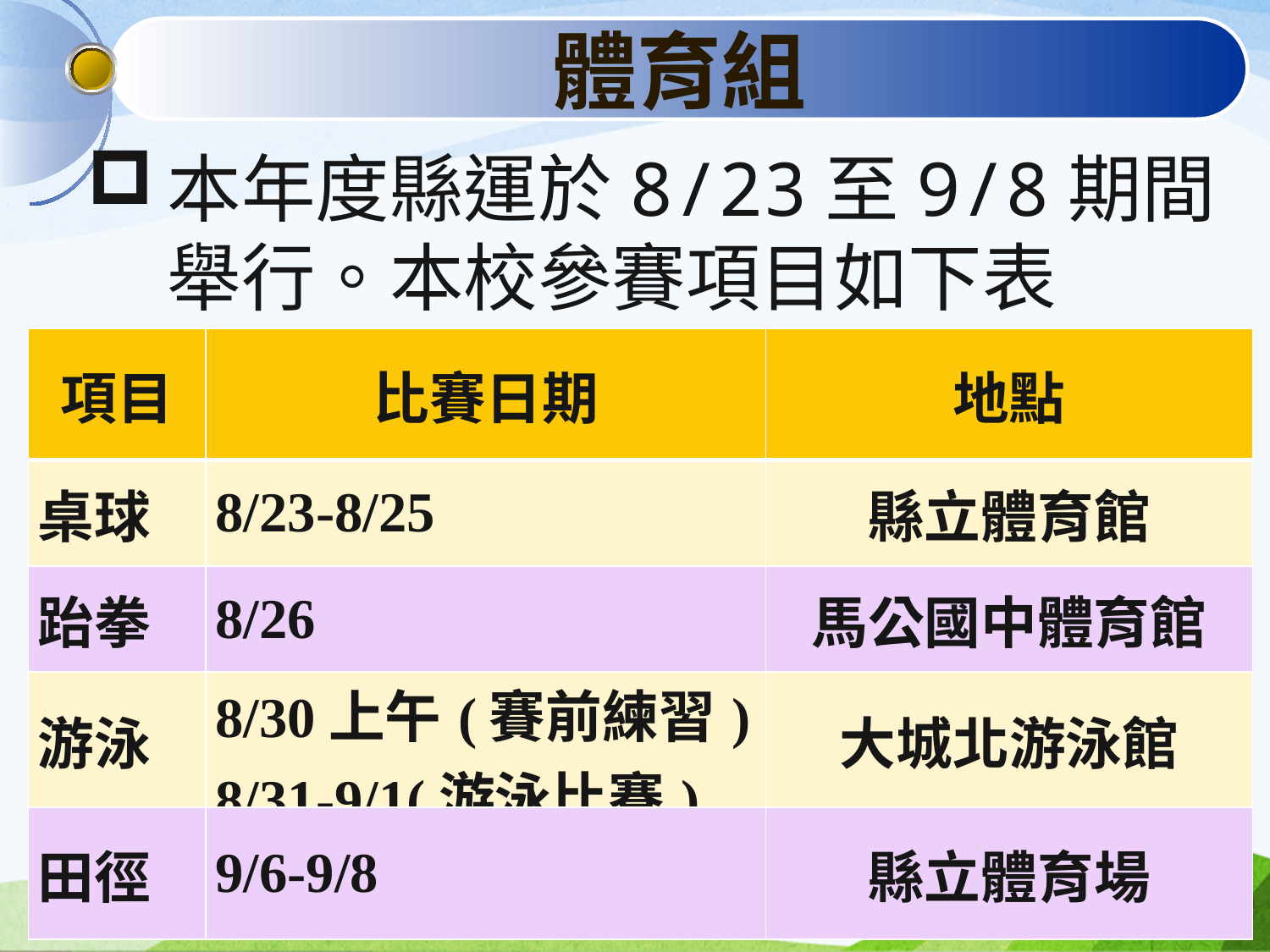

體育組

本年度縣運於8/23至9/8期間舉行。本校參賽項目如下表
| 項目 | 比賽日期 | 地點 |
| --- | --- | --- |
| 桌球 | 8/23-8/25 | 縣立體育館 |
| 跆拳 | 8/26 | 馬公國中體育館 |
| 游泳 | 8/30上午(賽前練習) 8/31-9/1(游泳比賽) | 大城北游泳館 |
| 田徑 | 9/6-9/8 | 縣立體育場 |